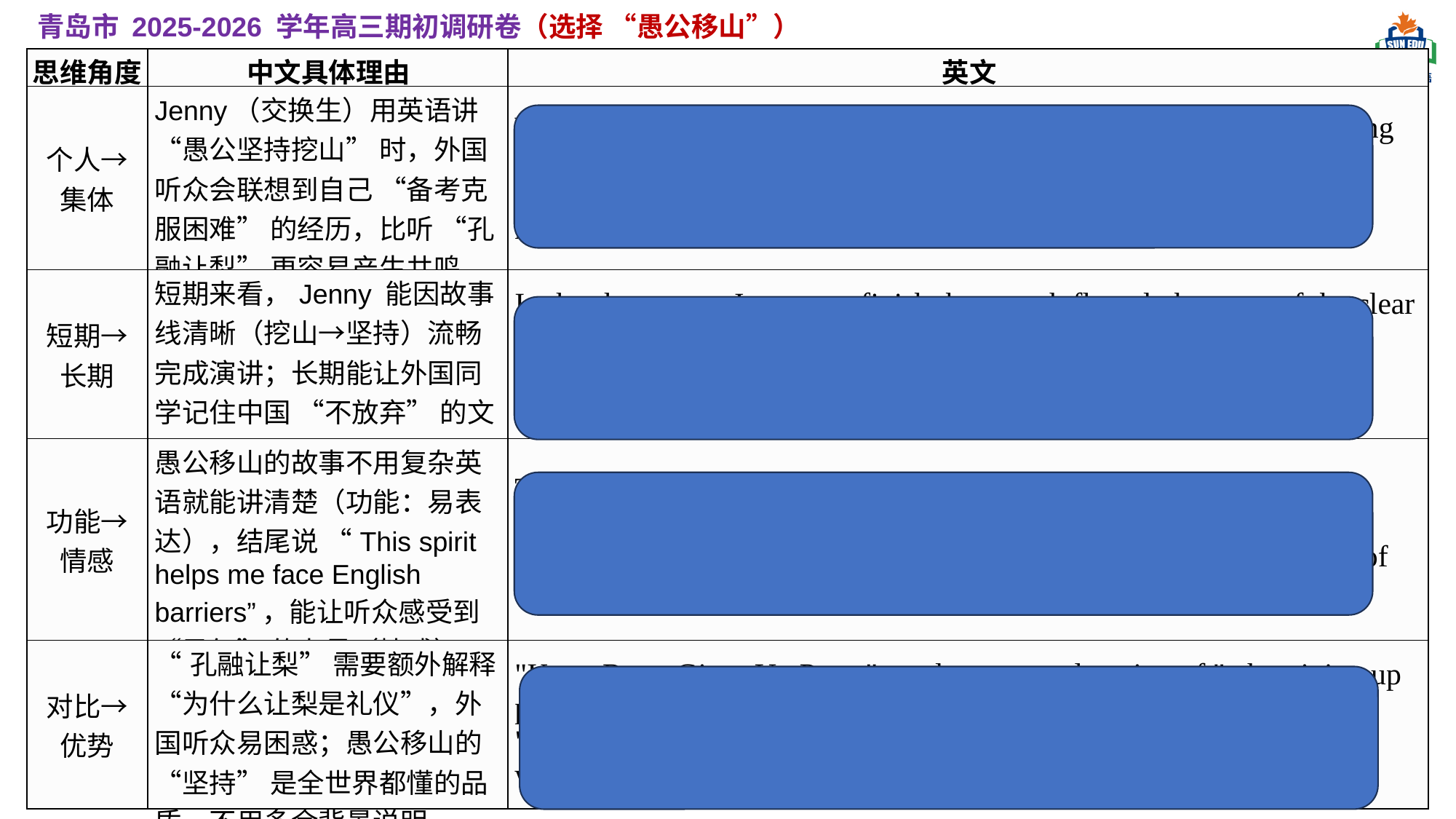

青岛市 2025-2026 学年高三期初调研卷（选择 “愚公移山”）
| 思维角度 | 中文具体理由 | 英文 |
| --- | --- | --- |
| 个人→ 集体 | Jenny（交换生）用英语讲 “愚公坚持挖山” 时，外国听众会联想到自己 “备考克服困难” 的经历，比听 “孔融让梨” 更容易产生共鸣。 | When Jenny (the exchange student) tells the story of "Yugong persisting in digging mountains" in English, foreign audiences will think of their own experience of "overcoming difficulties in exam preparation" and resonate more easily than listening to "Kong Rong Gives Up Pears". |
| 短期→ 长期 | 短期来看，Jenny 能因故事线清晰（挖山→坚持）流畅完成演讲；长期能让外国同学记住中国 “不放弃” 的文化，愿意了解更多中国故事。 | In the short term, Jenny can finish the speech fluently because of the clear story line (digging mountains → persistence); in the long run, it helps foreign classmates remember China’s "never give up" culture and be willing to learn more Chinese stories. |
| 功能→ 情感 | 愚公移山的故事不用复杂英语就能讲清楚（功能：易表达），结尾说 “This spirit helps me face English barriers”，能让听众感受到 “勇气” 的力量（情感）。 | The story of Yugong Moves Mountains can be told clearly without complex English (function: easy to express); ending with "This spirit helps me face English barriers" allows the audience to feel the power of "courage" (emotion). |
| 对比→ 优势 | “孔融让梨” 需要额外解释 “为什么让梨是礼仪”，外国听众易困惑；愚公移山的 “坚持” 是全世界都懂的品质，不用多余背景说明。 | "Kong Rong Gives Up Pears" needs extra explanation of "why giving up pears is etiquette", which easily confuses foreign audiences; the "persistence" in Yugong Moves Mountains is a quality understood worldwide, requiring no extra background explanation. |